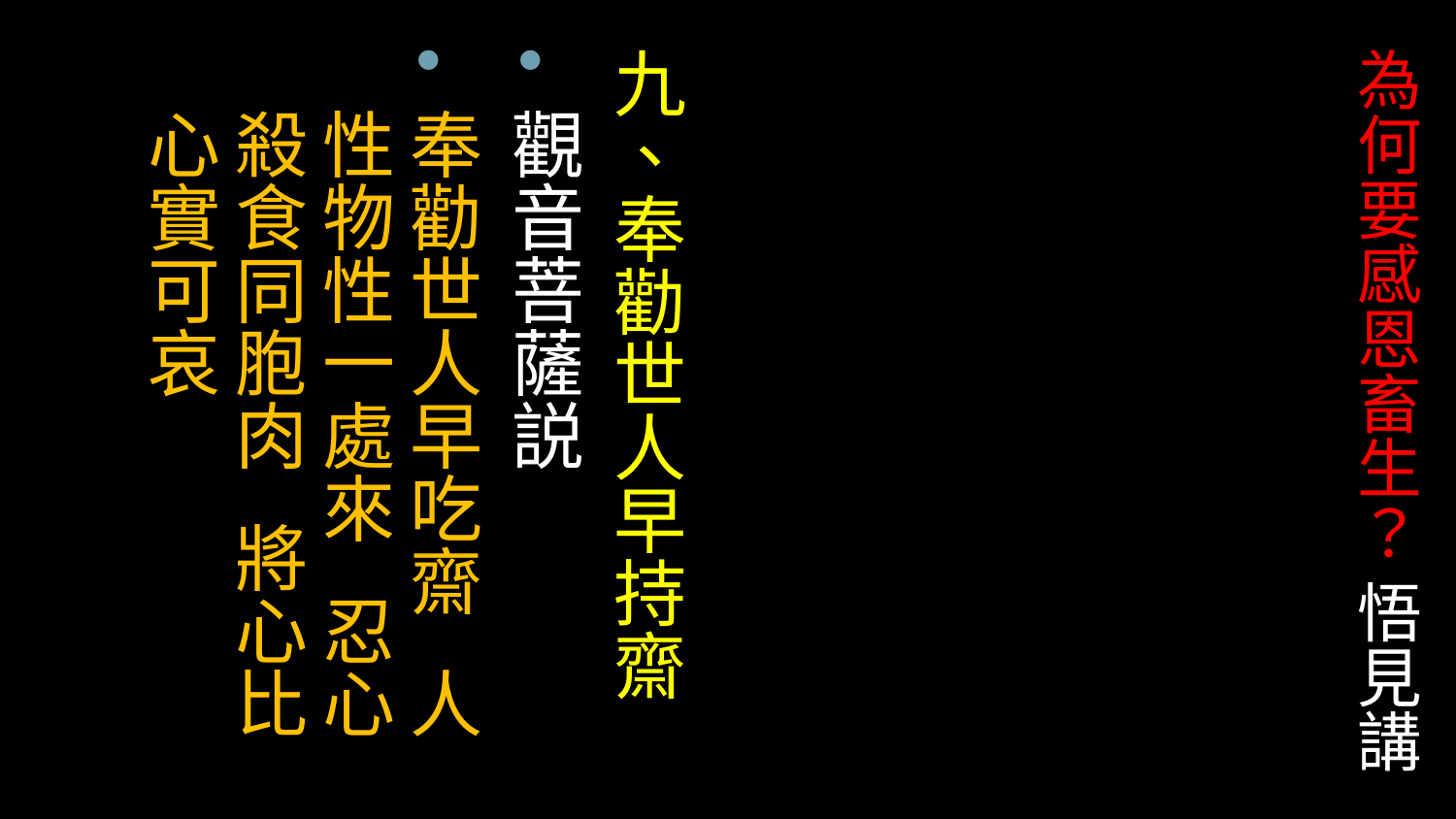

九、奉勸世人早持齋
觀音菩薩説
奉勸世人早吃齋   人性物性一處來   忍心殺食同胞肉   將心比心實可哀

# 為何要感恩畜生？ 悟見講